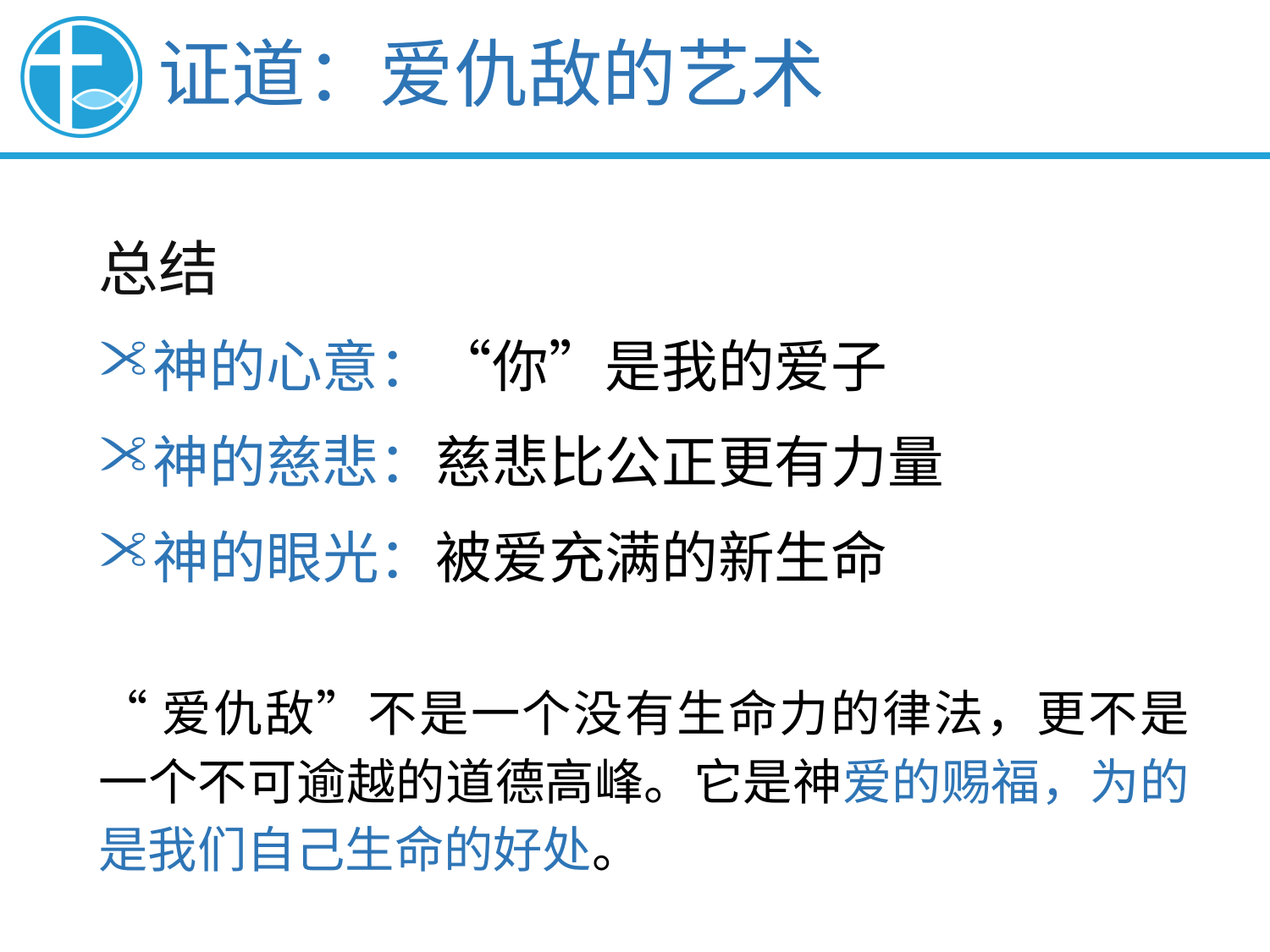

证道：爱仇敌的艺术
总结
神的心意：“你”是我的爱子
神的慈悲：慈悲比公正更有力量
神的眼光：被爱充满的新生命

“爱仇敌”不是一个没有生命力的律法，更不是一个不可逾越的道德高峰。它是神爱的赐福，为的是我们自己生命的好处。